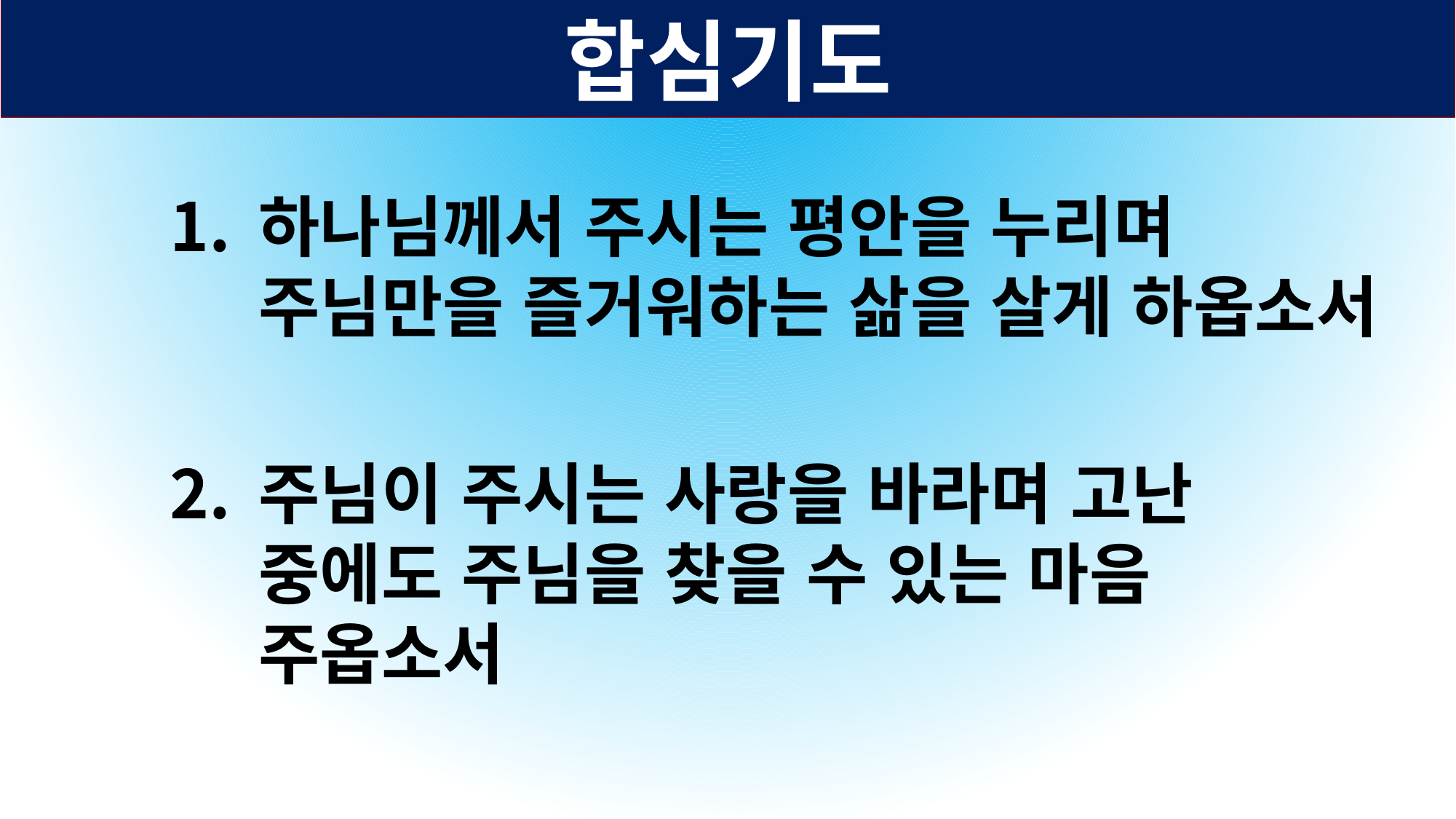

합심기도
하나님께서 주시는 평안을 누리며 주님만을 즐거워하는 삶을 살게 하옵소서

주님이 주시는 사랑을 바라며 고난 중에도 주님을 찾을 수 있는 마음 주옵소서